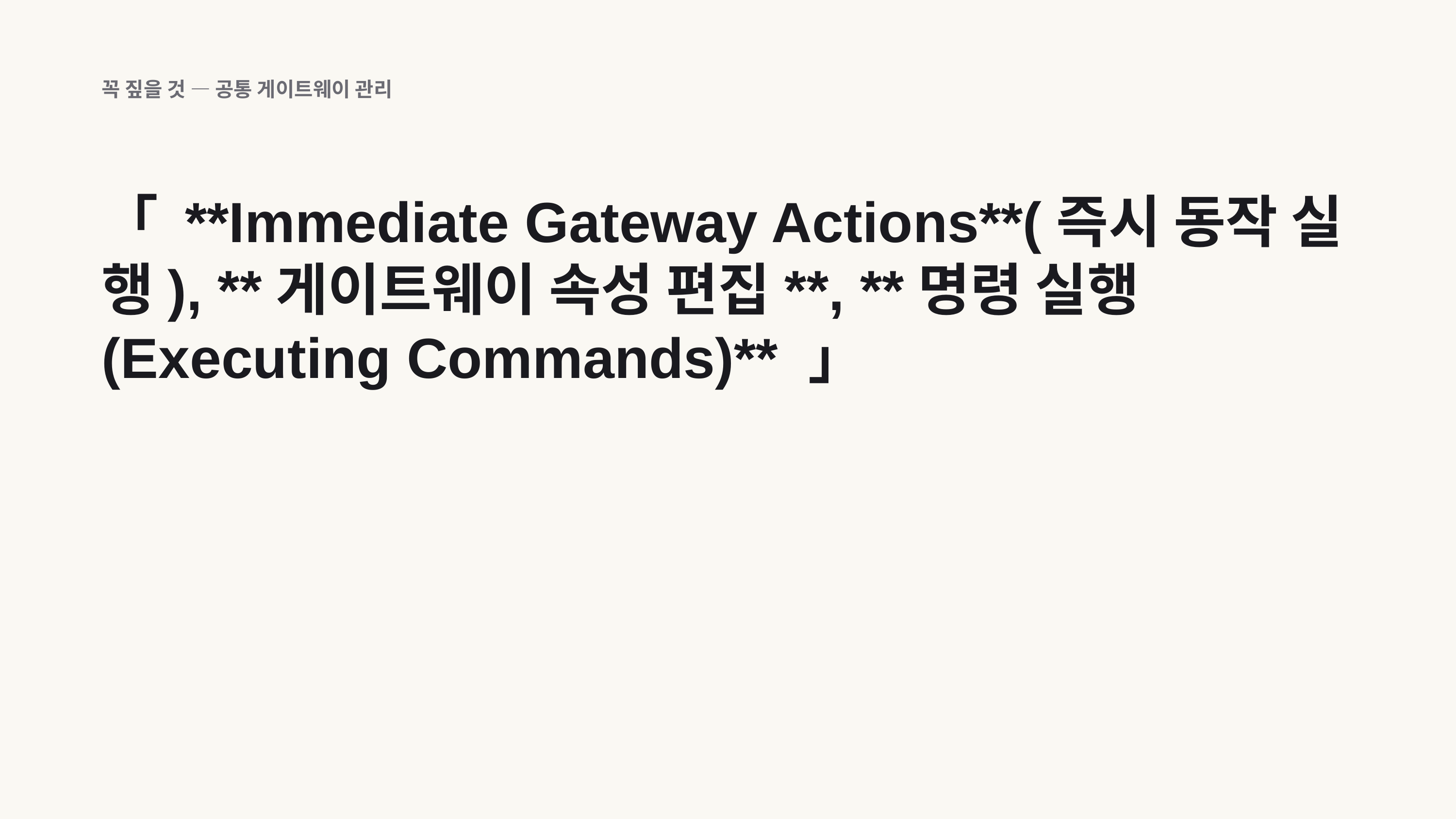

꼭 짚을 것 — 공통 게이트웨이 관리
「 **Immediate Gateway Actions**(즉시 동작 실행), **게이트웨이 속성 편집**, **명령 실행(Executing Commands)** 」